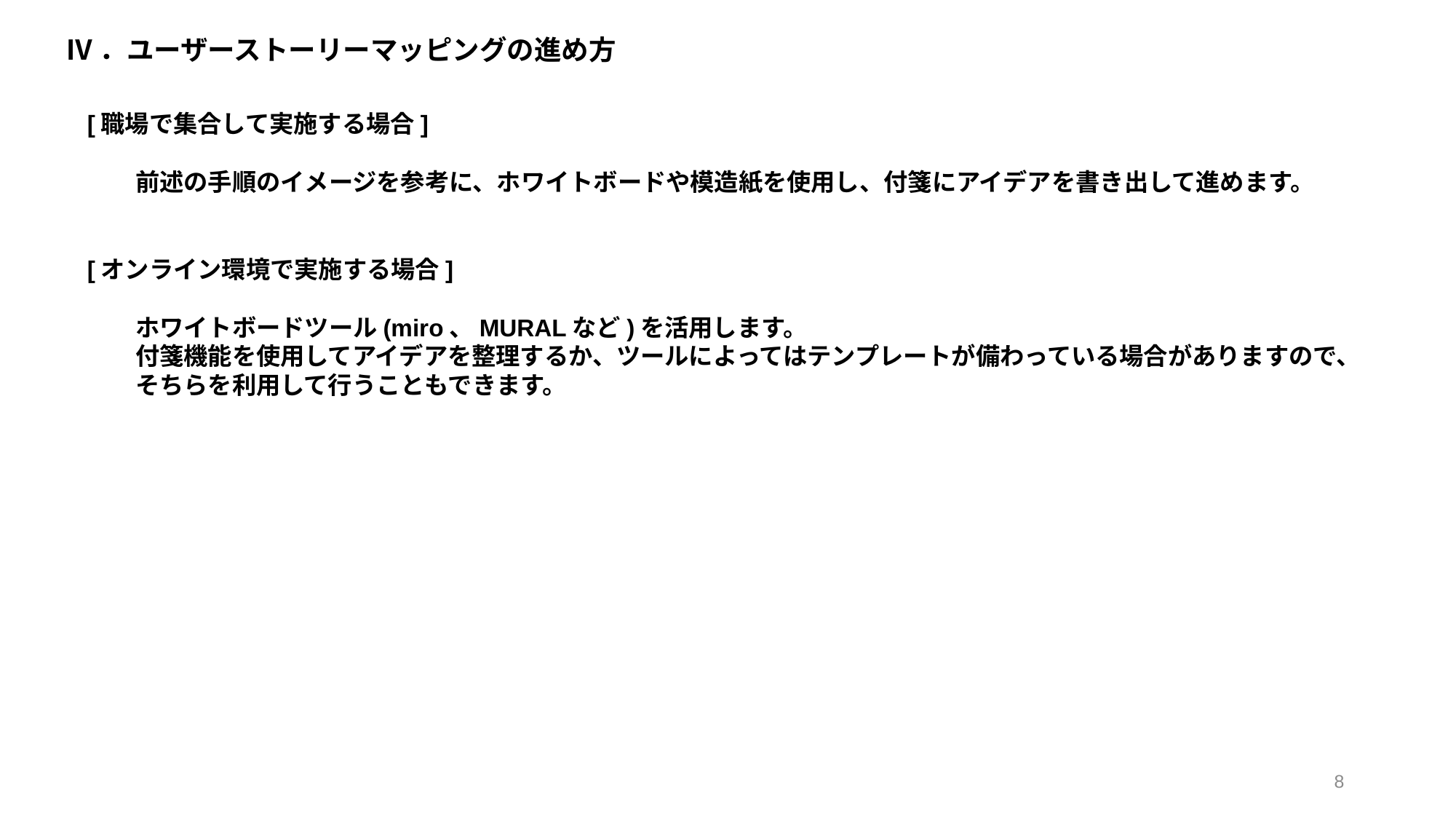

Ⅳ．ユーザーストーリーマッピングの進め方
[職場で集合して実施する場合]

　　前述の手順のイメージを参考に、ホワイトボードや模造紙を使用し、付箋にアイデアを書き出して進めます。

[オンライン環境で実施する場合]

　　ホワイトボードツール(miro、MURALなど)を活用します。
　　付箋機能を使用してアイデアを整理するか、ツールによってはテンプレートが備わっている場合がありますので、
　　そちらを利用して行うこともできます。
8